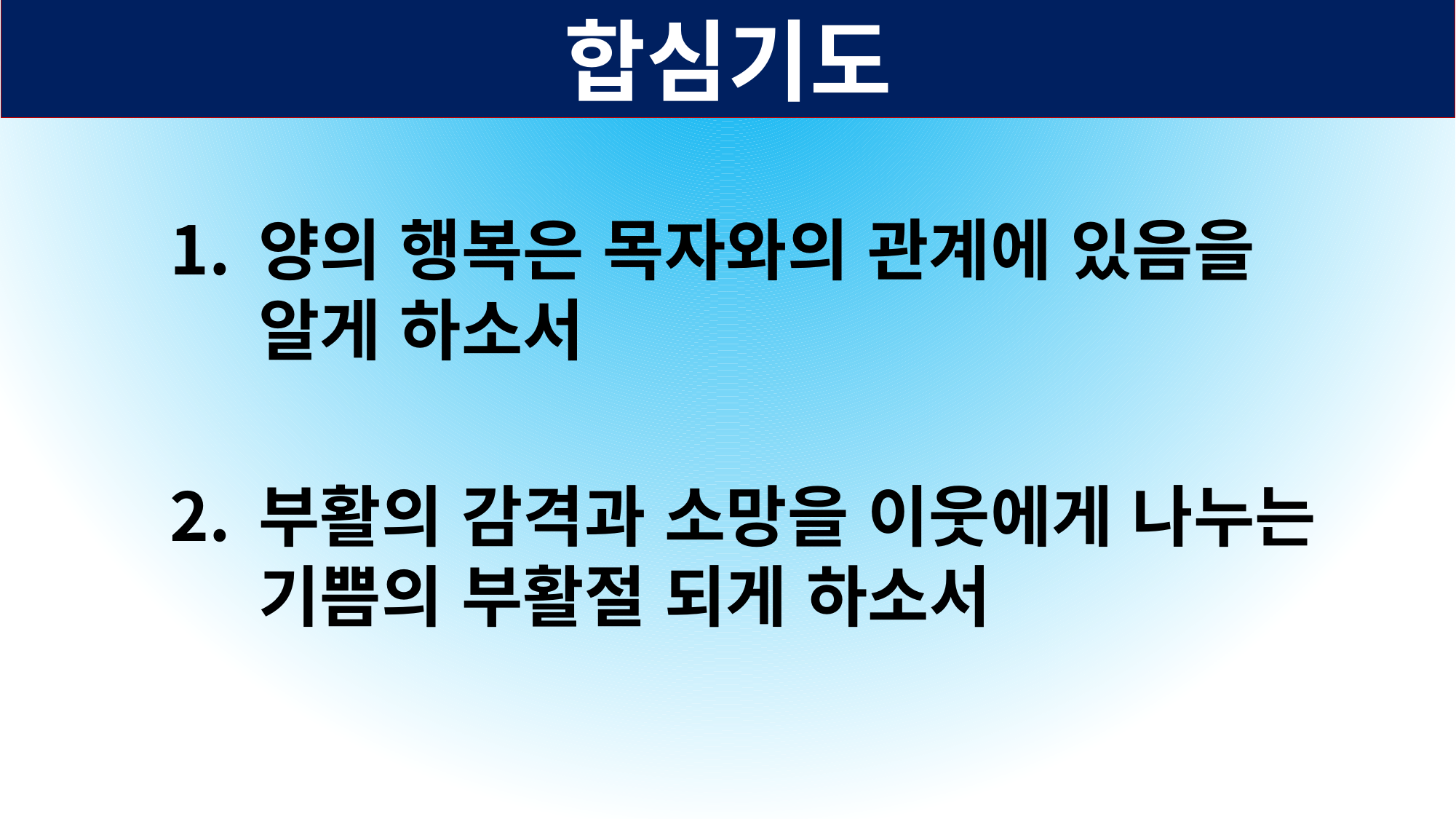

합심기도
양의 행복은 목자와의 관계에 있음을 알게 하소서

부활의 감격과 소망을 이웃에게 나누는 기쁨의 부활절 되게 하소서